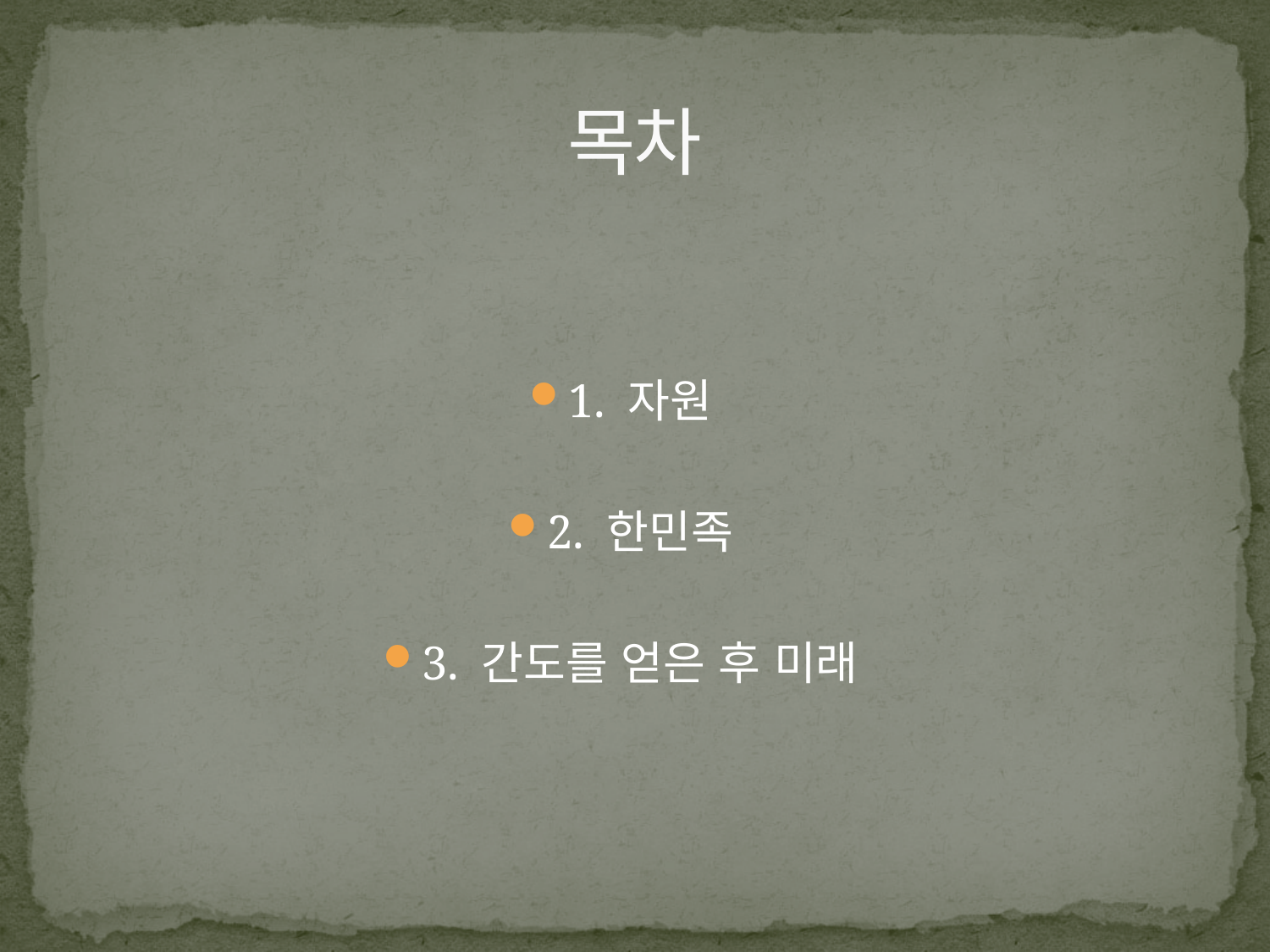

# 목차

1. 자원

2. 한민족

3. 간도를 얻은 후 미래